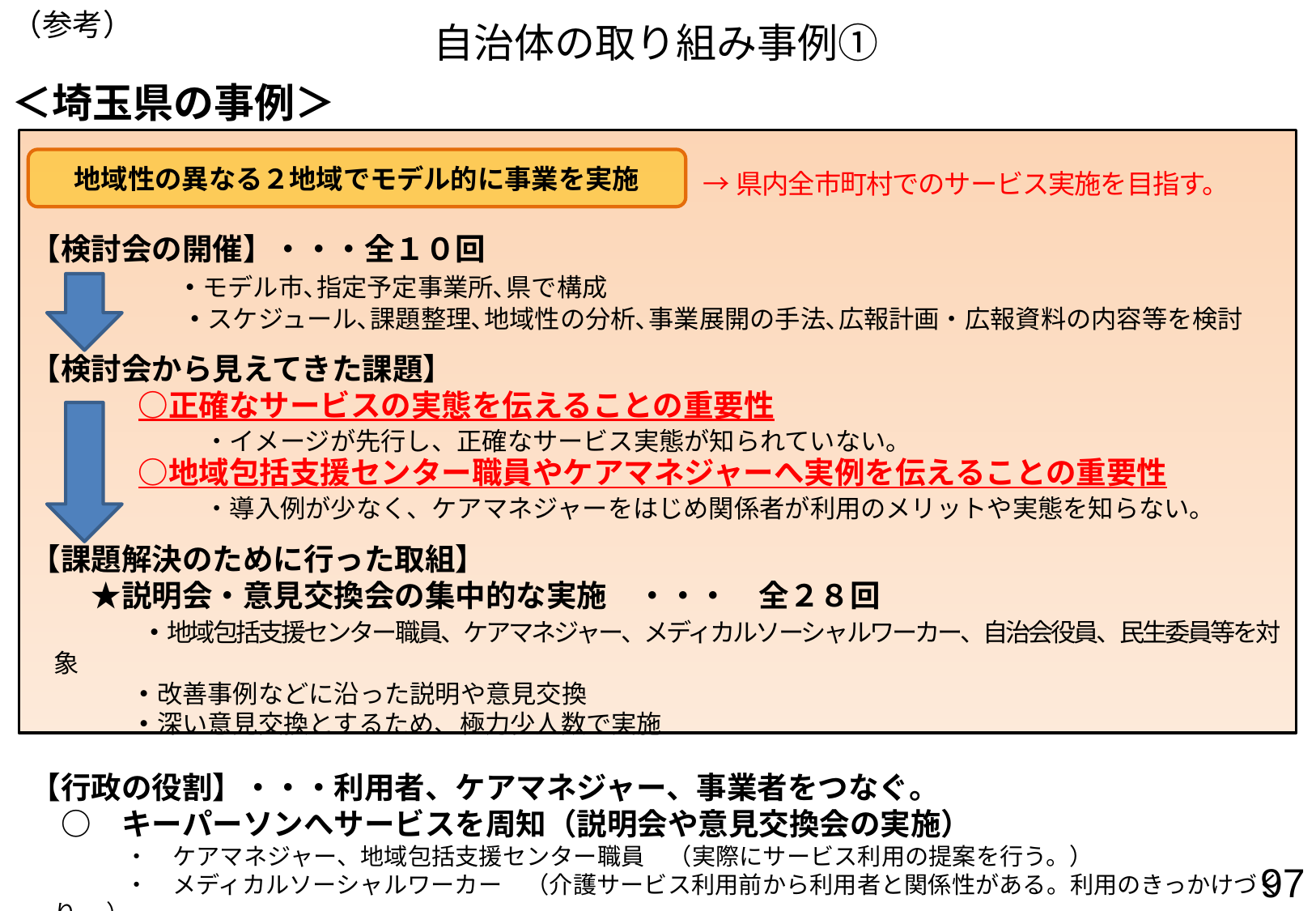

（参考）
自治体の取り組み事例①
＜埼玉県の事例＞

【検討会の開催】・・・全１０回
　　　　　・モデル市､指定予定事業所､県で構成
　　　　　　・スケジュール､課題整理､地域性の分析､事業展開の手法､広報計画・広報資料の内容等を検討

【検討会から見えてきた課題】
　　○正確なサービスの実態を伝えることの重要性
　　　・イメージが先行し、正確なサービス実態が知られていない。
　　○地域包括支援センター職員やケアマネジャーへ実例を伝えることの重要性
　　　・導入例が少なく、ケアマネジャーをはじめ関係者が利用のメリットや実態を知らない。

【課題解決のために行った取組】
　　★説明会・意見交換会の集中的な実施　・・・　全２８回
　　　　・地域包括支援センター職員、ケアマネジャー、メディカルソーシャルワーカー、自治会役員、民生委員等を対象
　　　　・改善事例などに沿った説明や意見交換
　　　　・深い意見交換とするため、極力少人数で実施

【行政の役割】・・・利用者、ケアマネジャー、事業者をつなぐ。
　○　キーパーソンへサービスを周知（説明会や意見交換会の実施）
　　　　・　ケアマネジャー、地域包括支援センター職員　（実際にサービス利用の提案を行う。）
　　　　・　メディカルソーシャルワーカー　（介護サービス利用前から利用者と関係性がある。利用のきっかけづくり。 ）

→県内全市町村でのサービス実施を目指す。
地域性の異なる２地域でモデル的に事業を実施

97